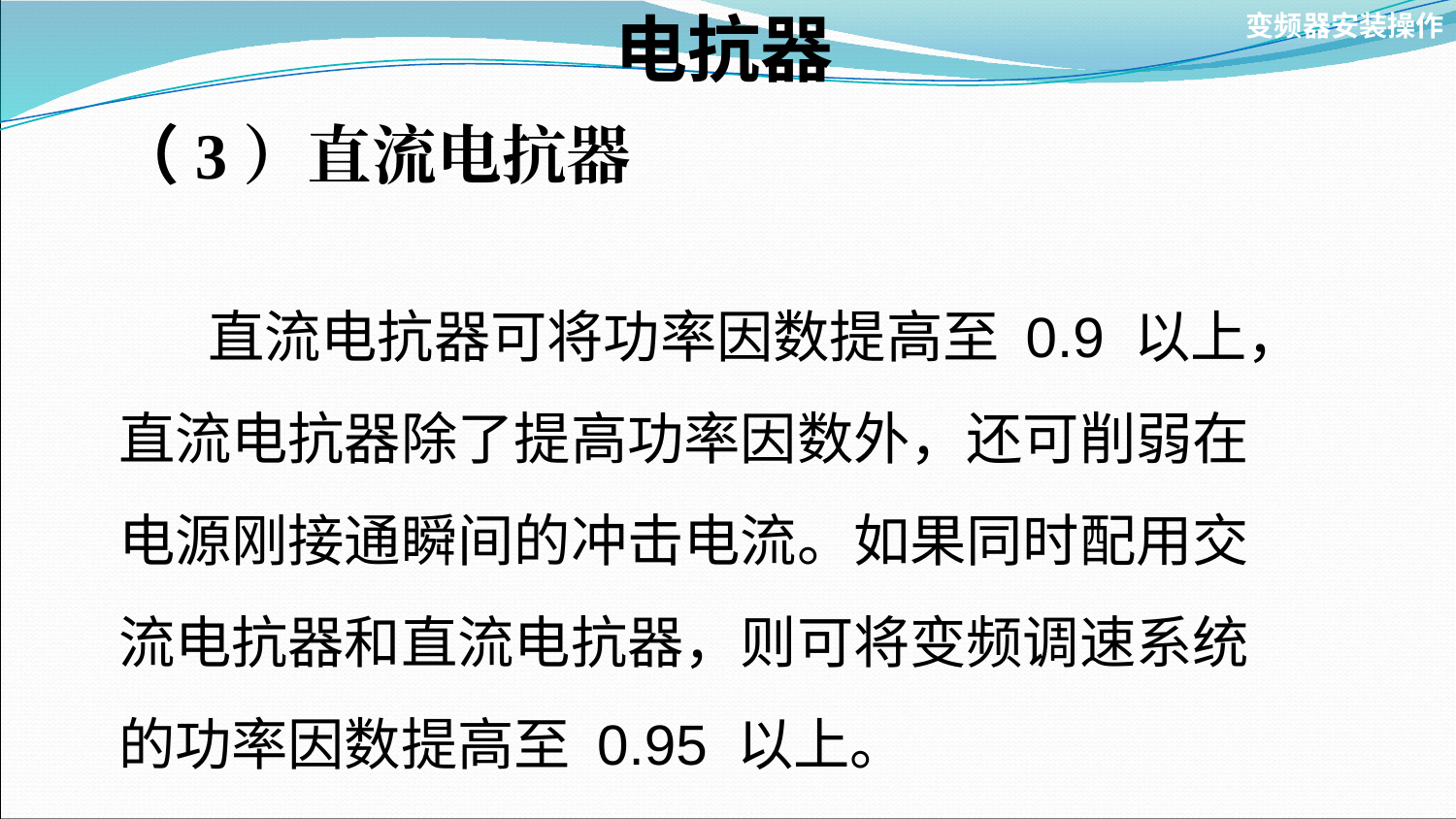

# 电抗器
变频器安装操作
（3）直流电抗器
      直流电抗器可将功率因数提高至 0.9 以上，直流电抗器除了提高功率因数外，还可削弱在电源刚接通瞬间的冲击电流。如果同时配用交流电抗器和直流电抗器，则可将变频调速系统的功率因数提高至 0.95 以上。
14